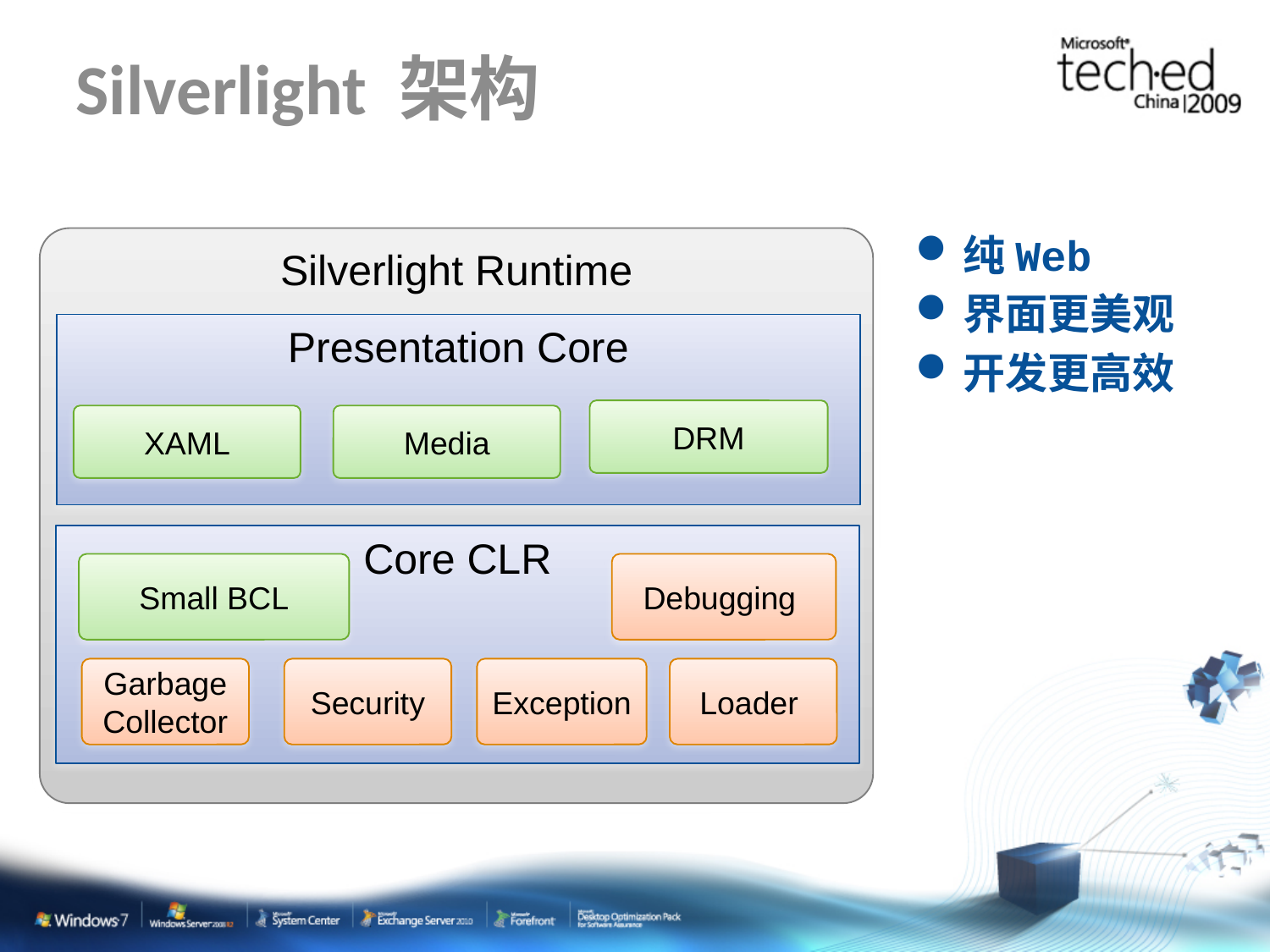

# Silverlight 架构
纯Web
界面更美观
开发更高效
Silverlight Runtime
Presentation Core
DRM
XAML
Media
Core CLR
Small BCL
Debugging
Garbage Collector
Security
Exception
Loader